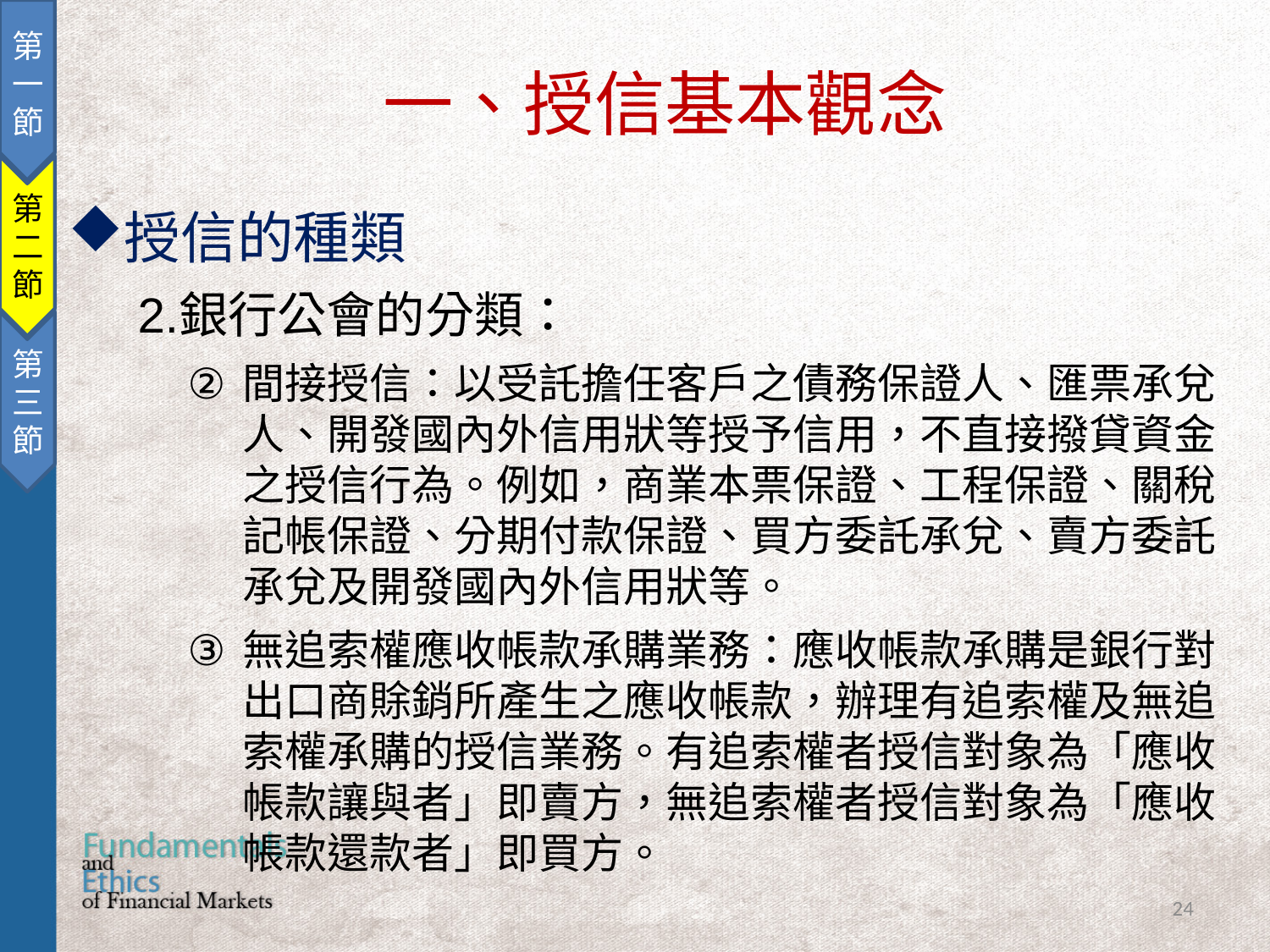

第一節
第二節
第三節
一、授信基本觀念
授信的種類
銀行公會的分類：
間接授信：以受託擔任客戶之債務保證人、匯票承兌人、開發國內外信用狀等授予信用，不直接撥貸資金之授信行為。例如，商業本票保證、工程保證、關稅記帳保證、分期付款保證、買方委託承兌、賣方委託承兌及開發國內外信用狀等。
無追索權應收帳款承購業務：應收帳款承購是銀行對出口商賖銷所產生之應收帳款，辦理有追索權及無追索權承購的授信業務。有追索權者授信對象為「應收帳款讓與者」即賣方，無追索權者授信對象為「應收帳款還款者」即買方。
24